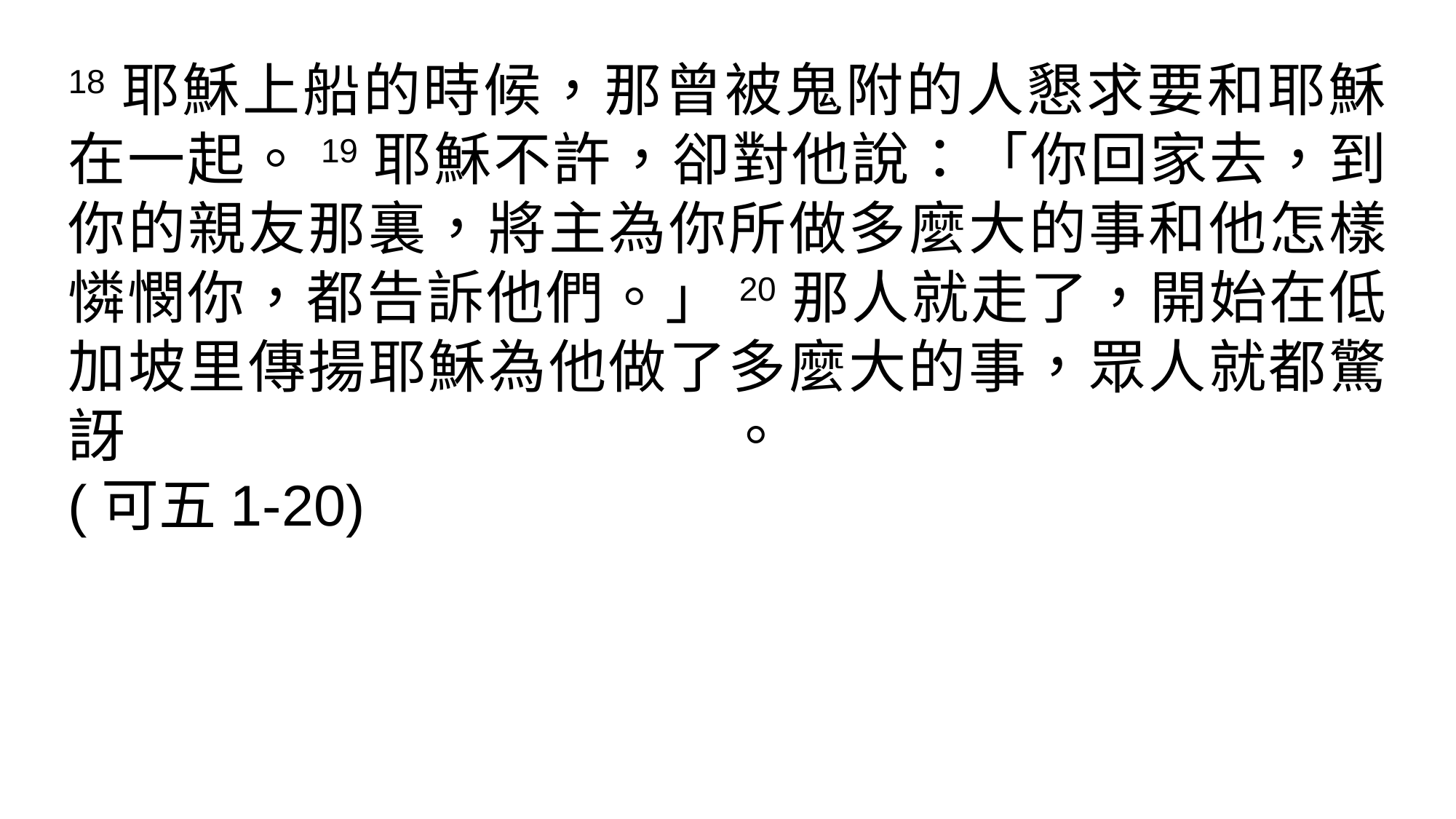

18耶穌上船的時候，那曾被鬼附的人懇求要和耶穌在一起。19耶穌不許，卻對他說：「你回家去，到你的親友那裏，將主為你所做多麼大的事和他怎樣憐憫你，都告訴他們。」20那人就走了，開始在低加坡里傳揚耶穌為他做了多麼大的事，眾人就都驚訝。
(可五1-20)